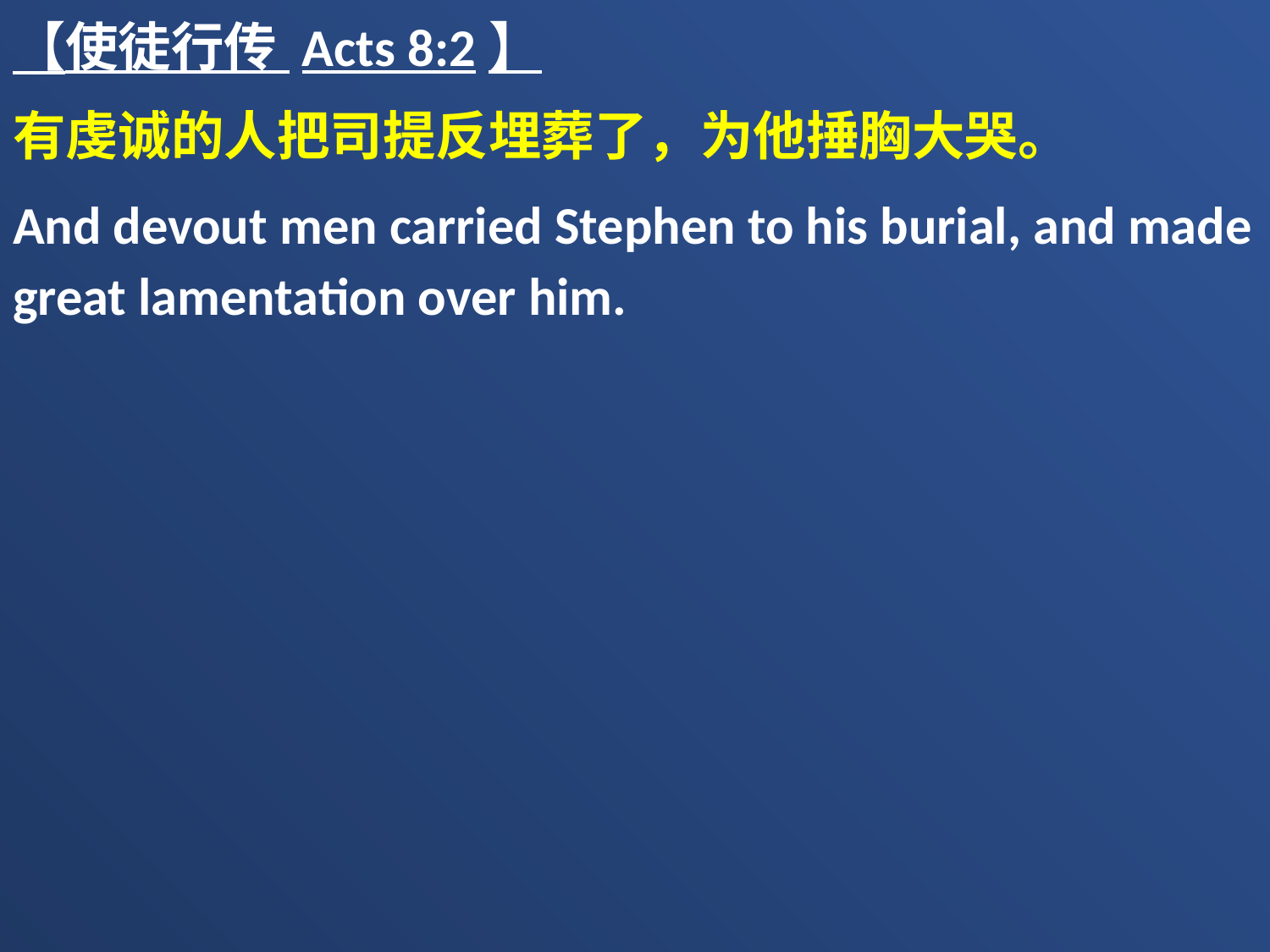

【使徒行传 Acts 8:2】
有虔诚的人把司提反埋葬了，为他捶胸大哭。
And devout men carried Stephen to his burial, and made great lamentation over him.